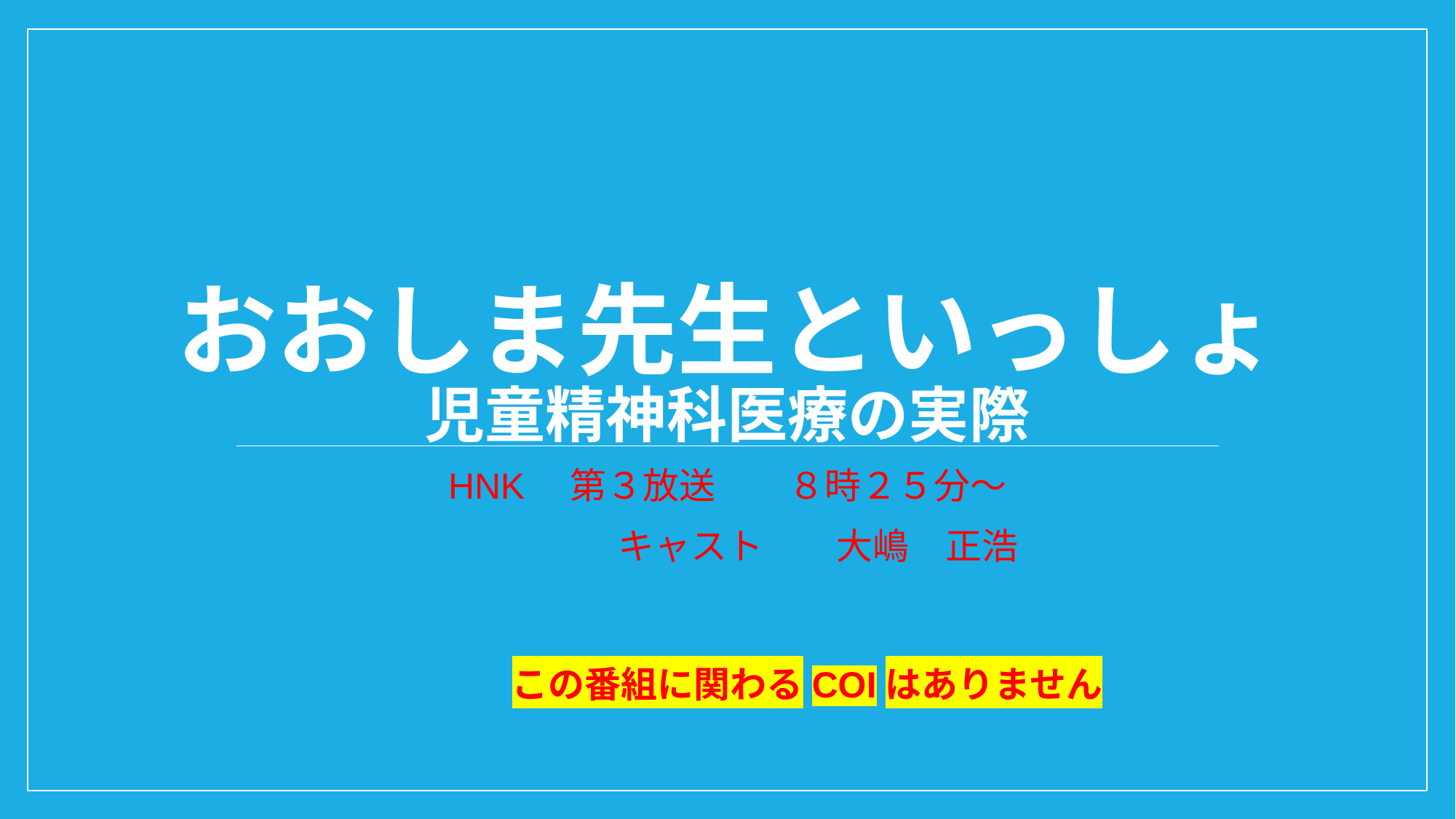

# おおしま先生といっしょ 児童精神科医療の実際
HNK　第３放送　　８時２５分～
　　　　　キャスト　　大嶋　正浩
この番組に関わるCOIはありません